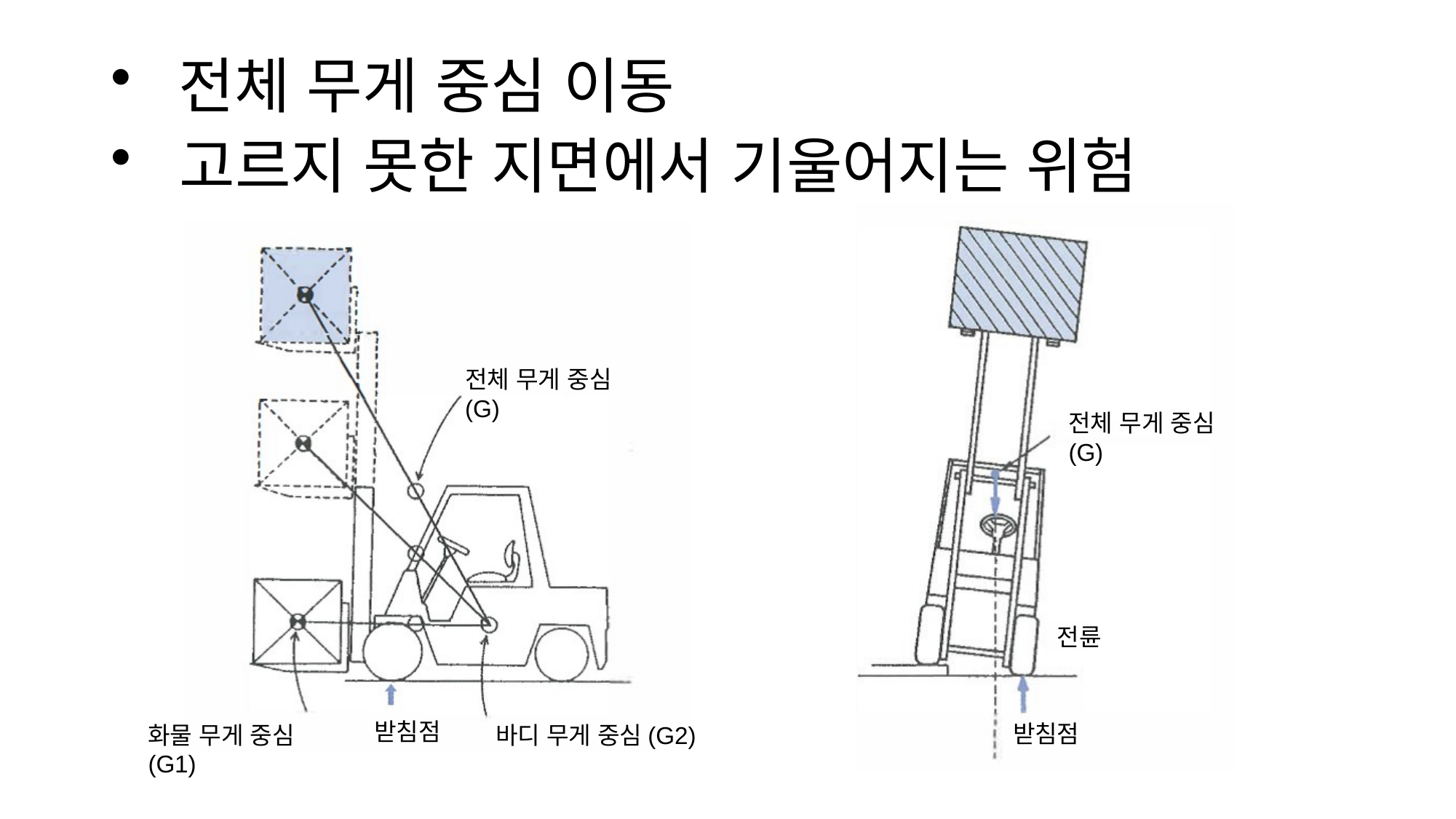

전체 무게 중심 이동
고르지 못한 지면에서 기울어지는 위험

전체 무게 중심(G)
전체 무게 중심(G)
전륜
받침점
받침점
화물 무게 중심(G1)
바디 무게 중심(G2)